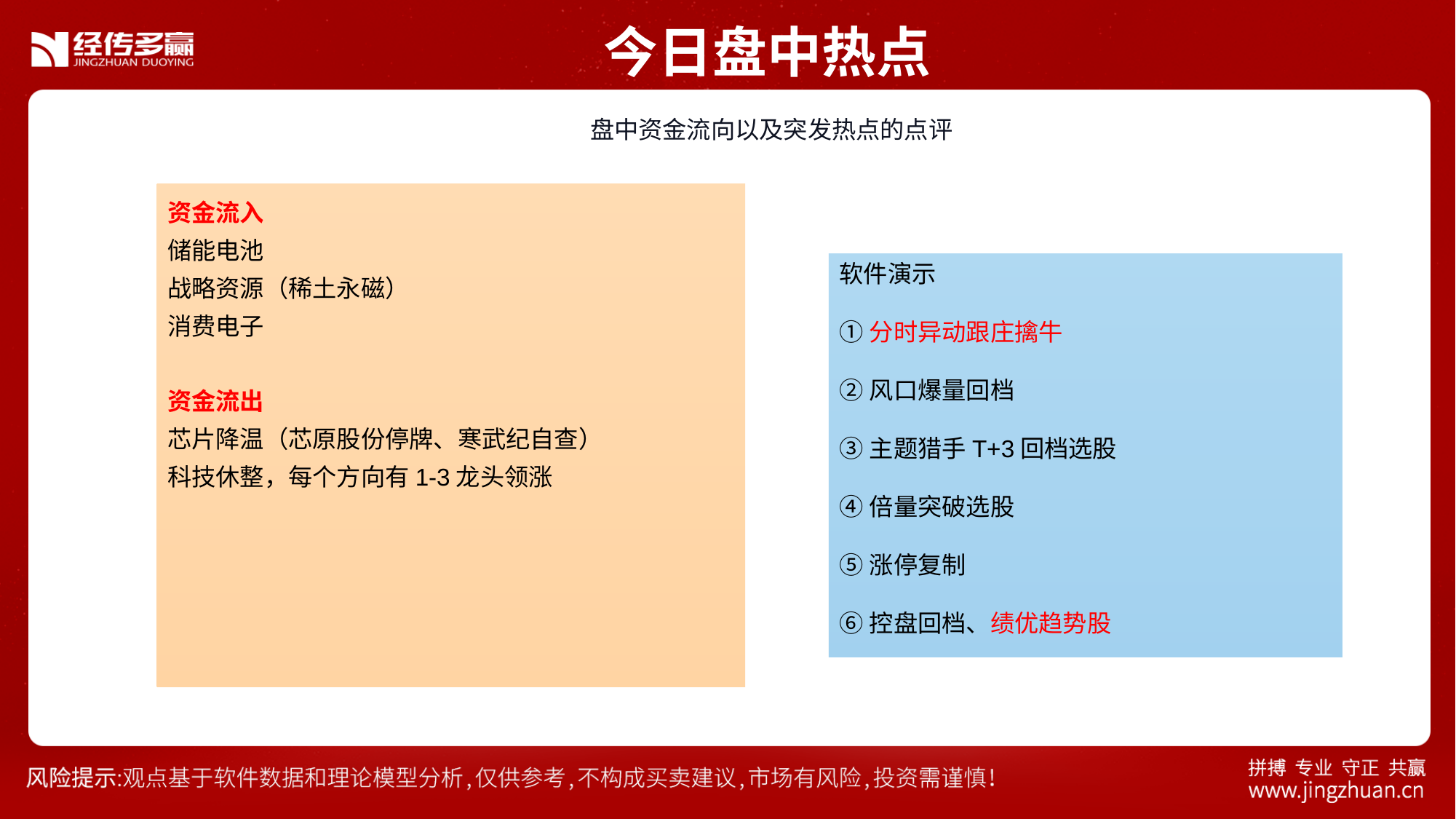

今日盘中热点
          盘中资金流向以及突发热点的点评

资金流入
储能电池
战略资源（稀土永磁）
消费电子

资金流出
芯片降温（芯原股份停牌、寒武纪自查）
科技休整，每个方向有1-3龙头领涨
软件演示

①分时异动跟庄擒牛

②风口爆量回档

③主题猎手T+3回档选股

④倍量突破选股

⑤涨停复制

⑥控盘回档、绩优趋势股